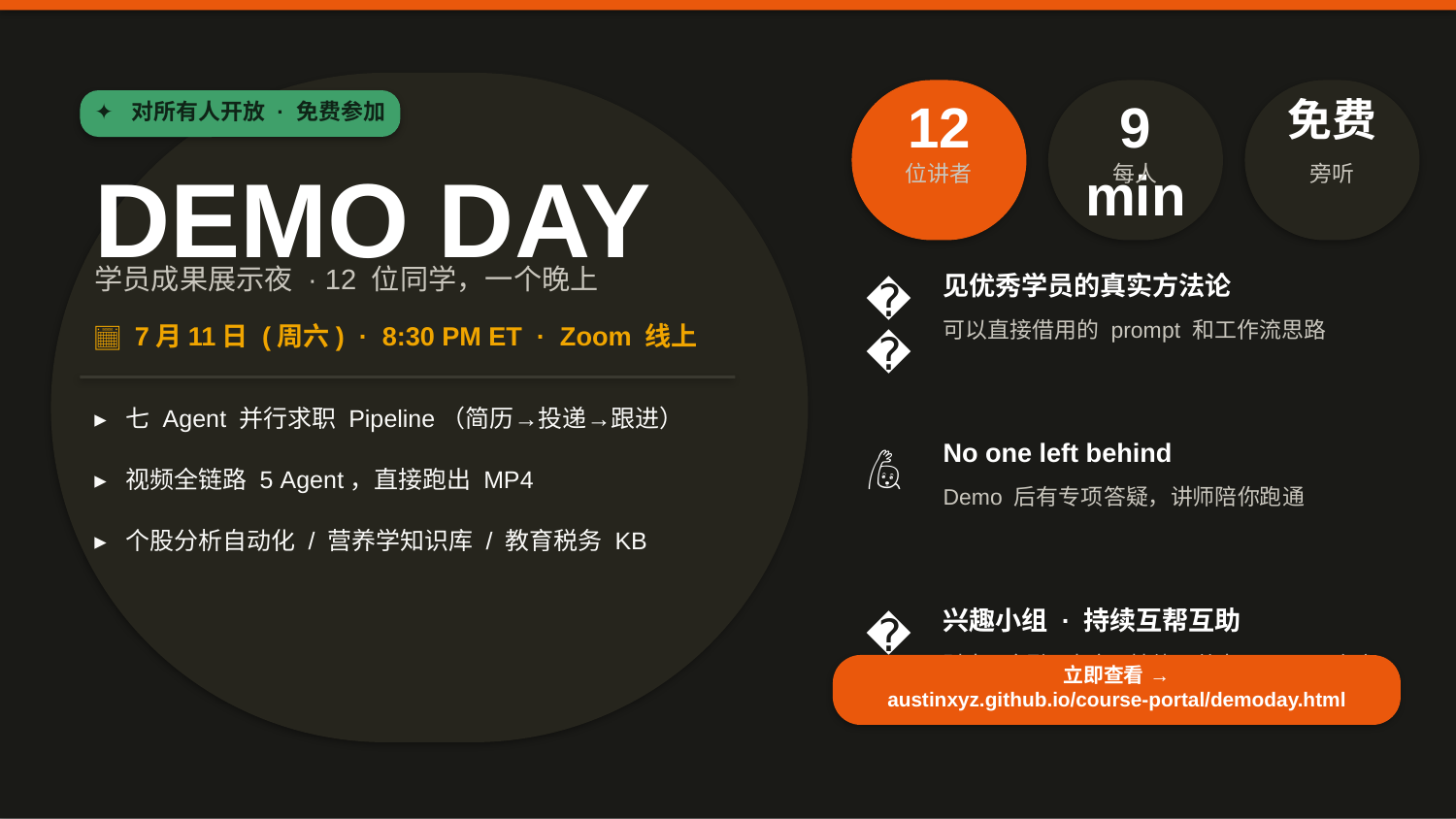

#

12
9 min
免费

✦  对所有人开放 · 免费参加
DEMO DAY
位讲者
每人
旁听
学员成果展示夜 · 12 位同学，一个晚上
见优秀学员的真实方法论
🏆
可以直接借用的 prompt 和工作流思路
📅  7月11日 (周六)  ·  8:30 PM ET  ·  Zoom 线上

▸  七 Agent 并行求职 Pipeline（简历→投递→跟进）
No one left behind
🙋
▸  视频全链路 5 Agent，直接跑出 MP4
Demo 后有专项答疑，讲师陪你跑通
▸  个股分析自动化 / 营养学知识库 / 教育税务 KB
兴趣小组 · 持续互帮互助
🤝
财富/金融/内容/其他，共享 GitHub 仓库

立即查看 → austinxyz.github.io/course-portal/demoday.html